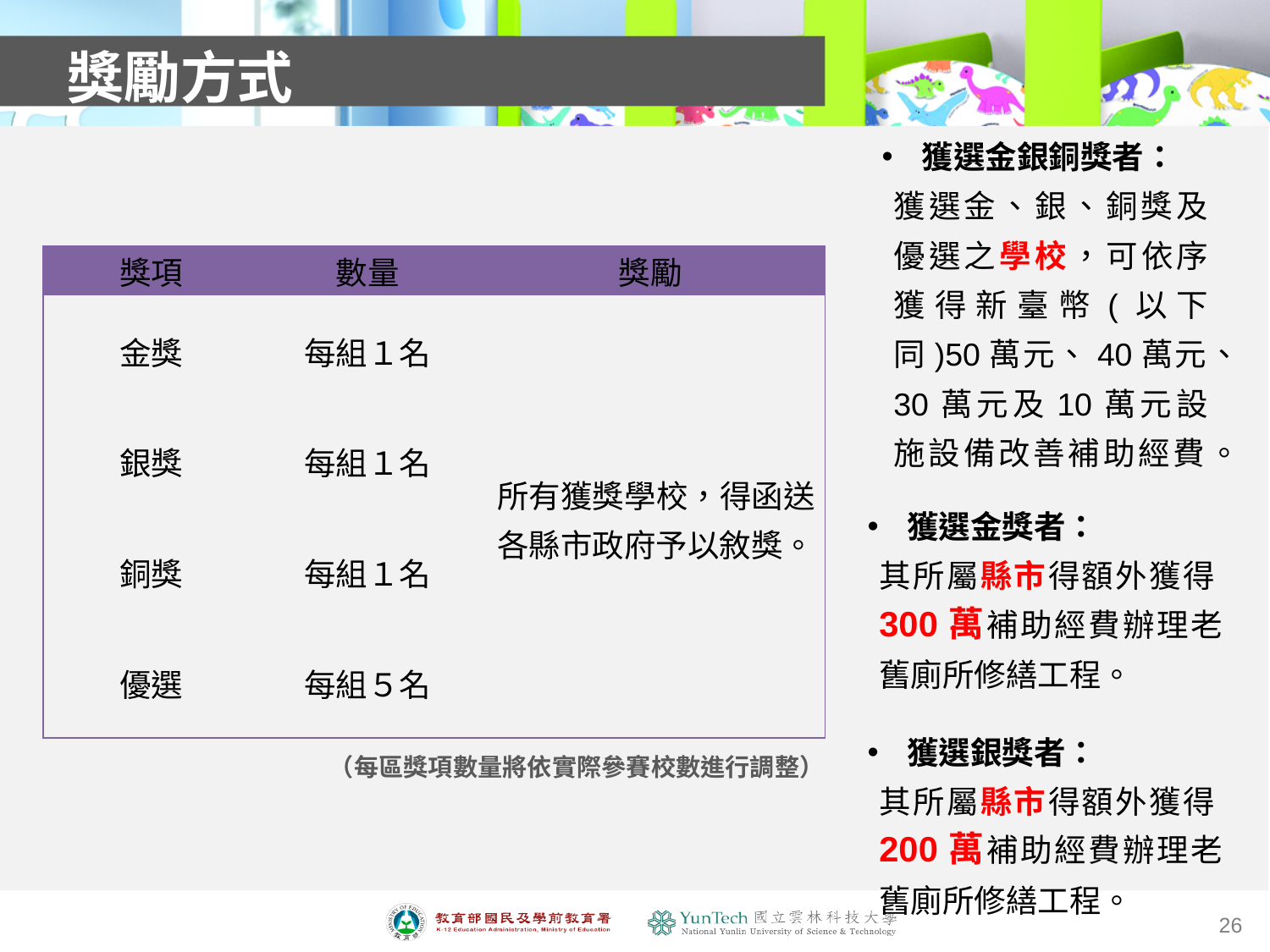

獎勵方式
獲選金銀銅獎者：
獲選金、銀、銅獎及優選之學校，可依序獲得新臺幣(以下同)50萬元、40萬元、30萬元及10萬元設施設備改善補助經費。
| 獎項 | 數量 | 獎勵 |
| --- | --- | --- |
| 金獎 | 每組１名 | 所有獲獎學校，得函送各縣市政府予以敘獎。 |
| 銀獎 | 每組１名 |  |
| 銅獎 | 每組１名 |  |
| 優選 | 每組５名 |  |
獲選金獎者：
其所屬縣市得額外獲得300萬補助經費辦理老舊廁所修繕工程。
獲選銀獎者：
其所屬縣市得額外獲得200萬補助經費辦理老舊廁所修繕工程。
（每區獎項數量將依實際參賽校數進行調整）